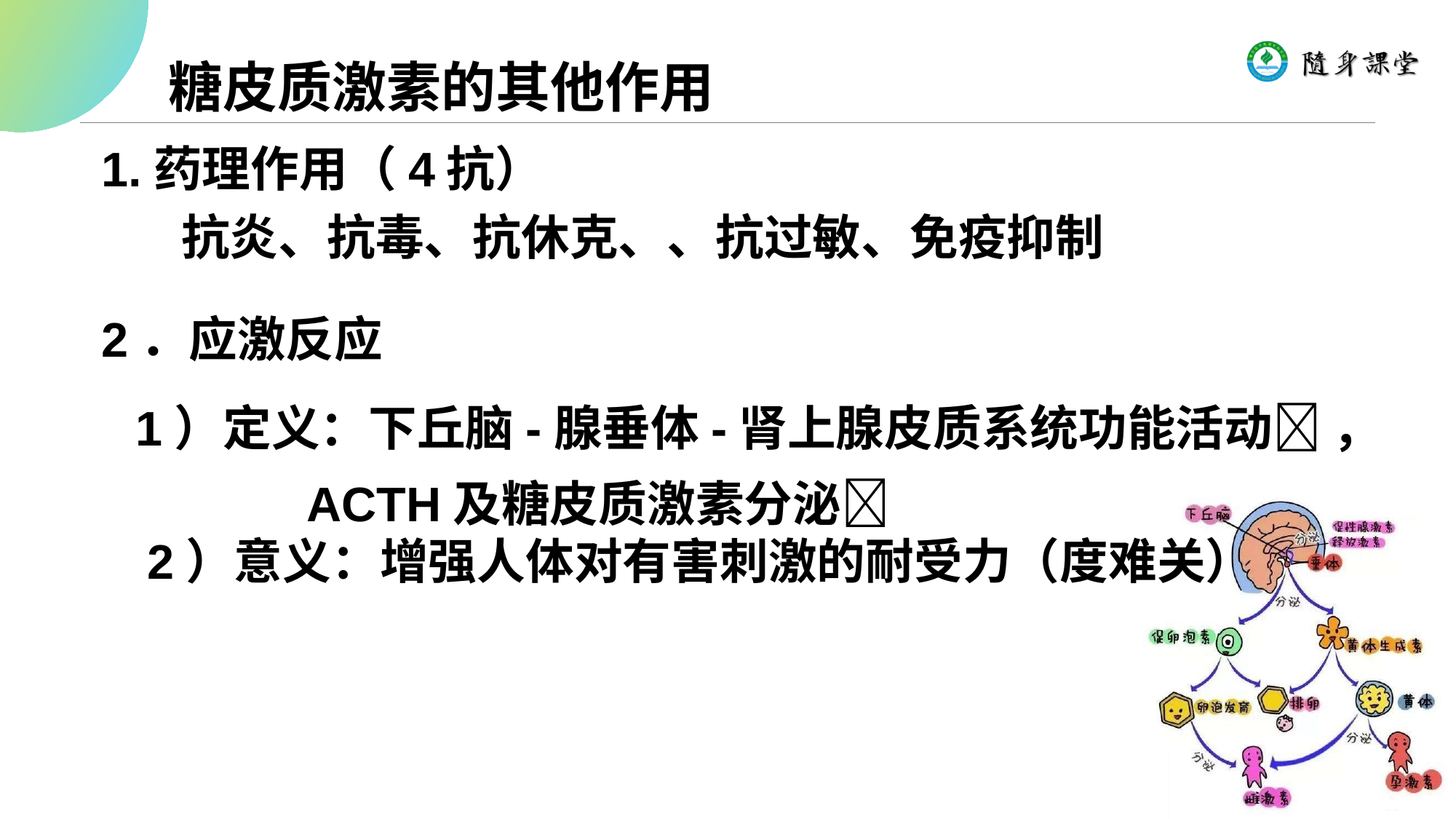

糖皮质激素的其他作用
1.药理作用（4抗）
抗炎、抗毒、抗休克、、抗过敏、免疫抑制
2．应激反应
1）定义：下丘脑-腺垂体-肾上腺皮质系统功能活动↑ ，ACTH及糖皮质激素分泌↑
2）意义：增强人体对有害刺激的耐受力（度难关）